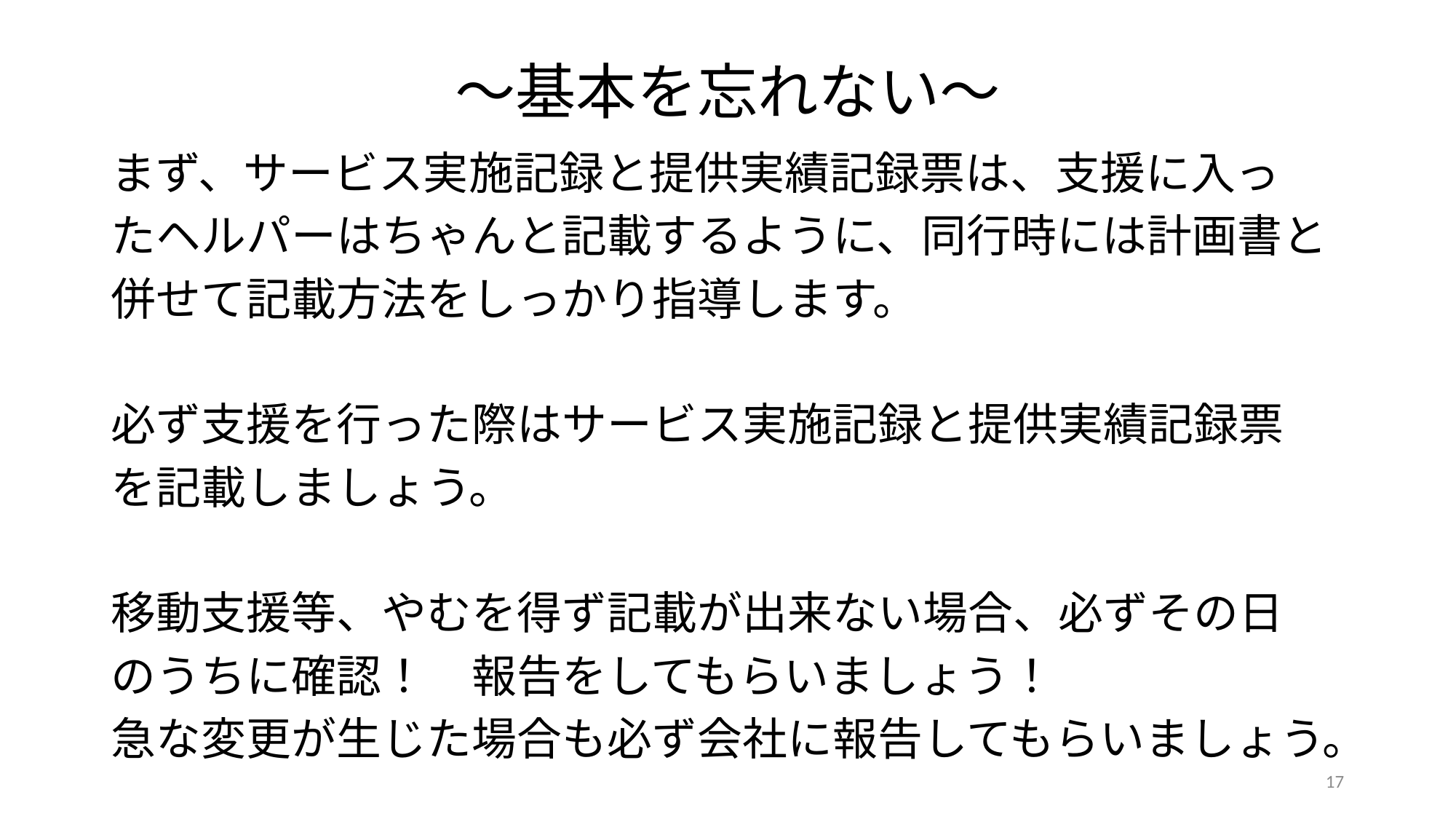

# ～基本を忘れない～
まず、サービス実施記録と提供実績記録票は、支援に入っ
たヘルパーはちゃんと記載するように、同行時には計画書と
併せて記載方法をしっかり指導します。

必ず支援を行った際はサービス実施記録と提供実績記録票
を記載しましょう。

移動支援等、やむを得ず記載が出来ない場合、必ずその日
のうちに確認！　報告をしてもらいましょう！
急な変更が生じた場合も必ず会社に報告してもらいましょう。

17